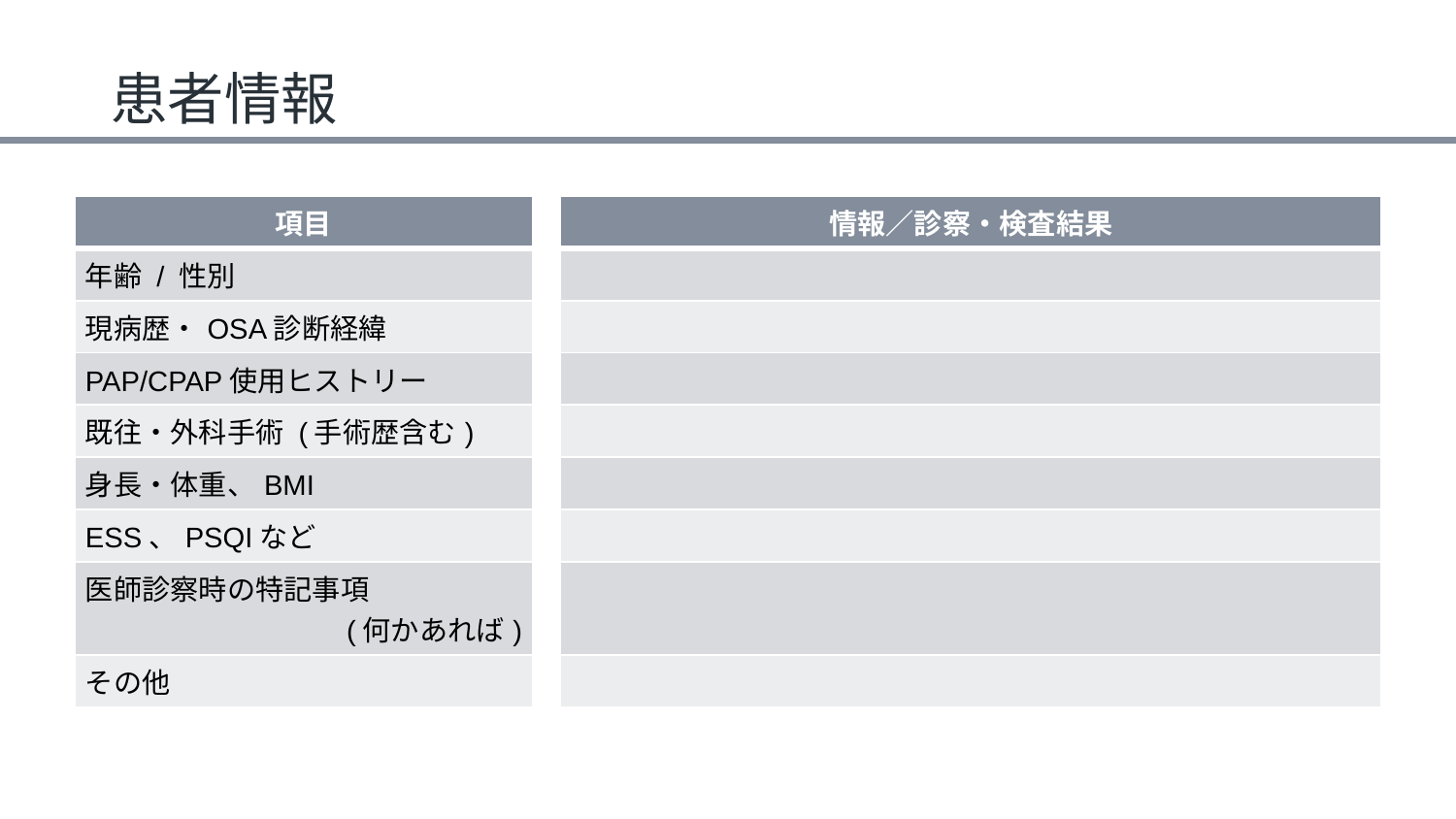

# 患者情報
| 項目 |  | 情報／診察・検査結果 |
| --- | --- | --- |
| 年齢 / 性別 |  |  |
| 現病歴・OSA診断経緯 |  |  |
| PAP/CPAP使用ヒストリー |  |  |
| 既往・外科手術 (手術歴含む) |  |  |
| 身長・体重、BMI |  |  |
| ESS、PSQIなど |  |  |
| 医師診察時の特記事項 (何かあれば) |  |  |
| その他 |  |  |